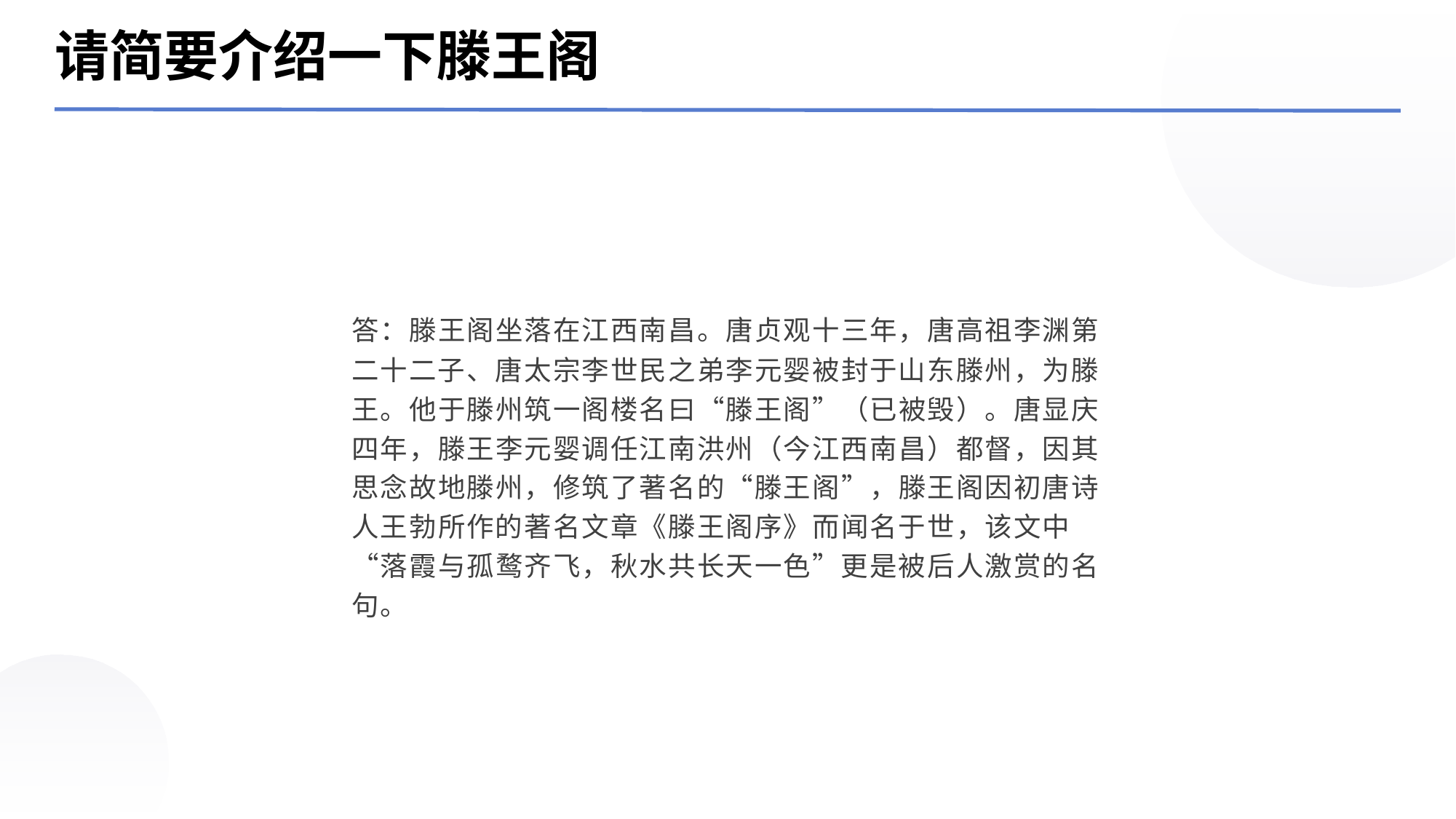

请简要介绍一下滕王阁
答：滕王阁坐落在江西南昌。唐贞观十三年，唐高祖李渊第二十二子、唐太宗李世民之弟李元婴被封于山东滕州，为滕王。他于滕州筑一阁楼名曰“滕王阁”（已被毁）。唐显庆四年，滕王李元婴调任江南洪州（今江西南昌）都督，因其思念故地滕州，修筑了著名的“滕王阁”，滕王阁因初唐诗人王勃所作的著名文章《滕王阁序》而闻名于世，该文中“落霞与孤鹜齐飞，秋水共长天一色”更是被后人激赏的名句。